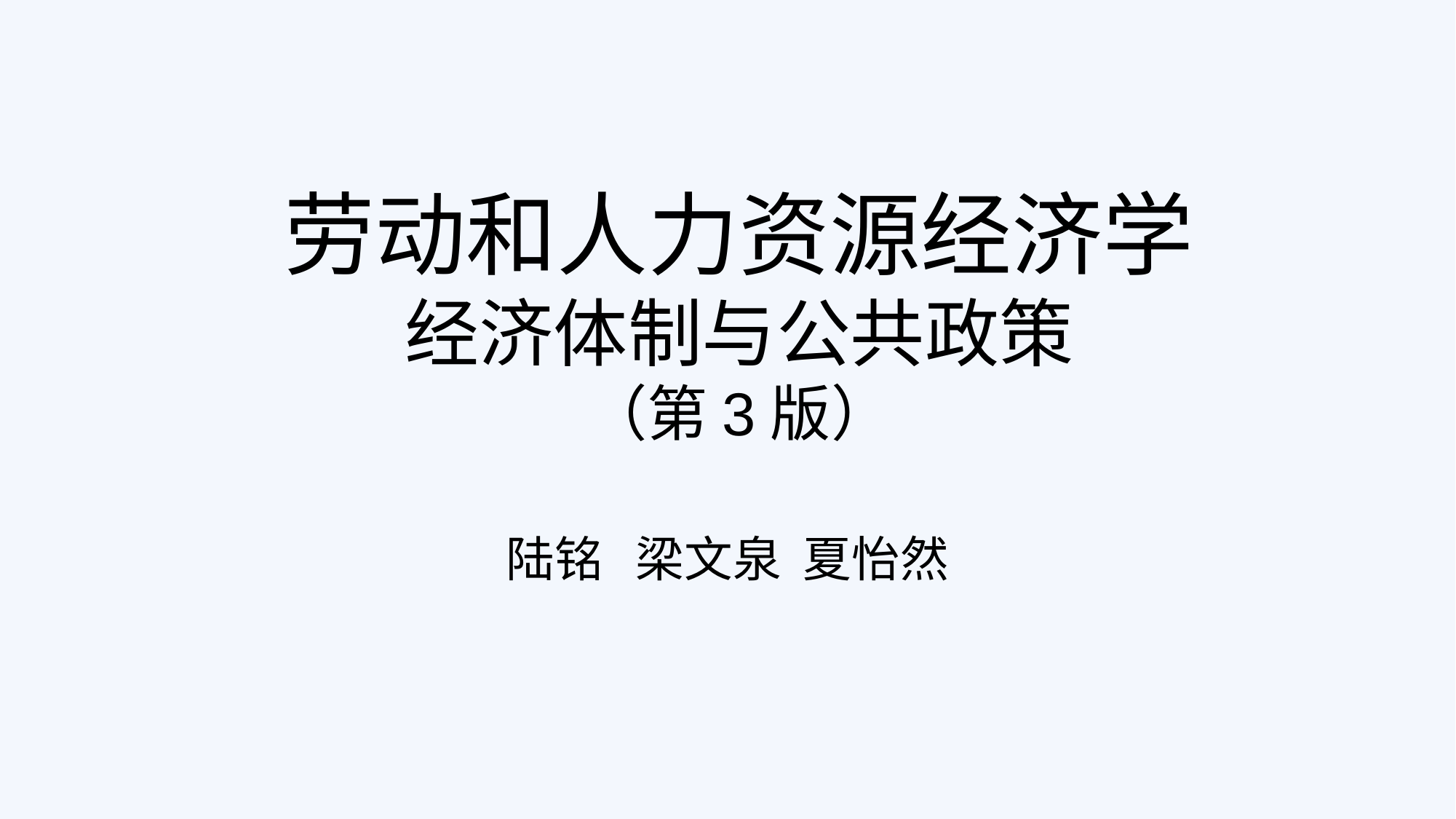

# 劳动和人力资源经济学 经济体制与公共政策 （第3版）
陆铭   梁文泉  夏怡然